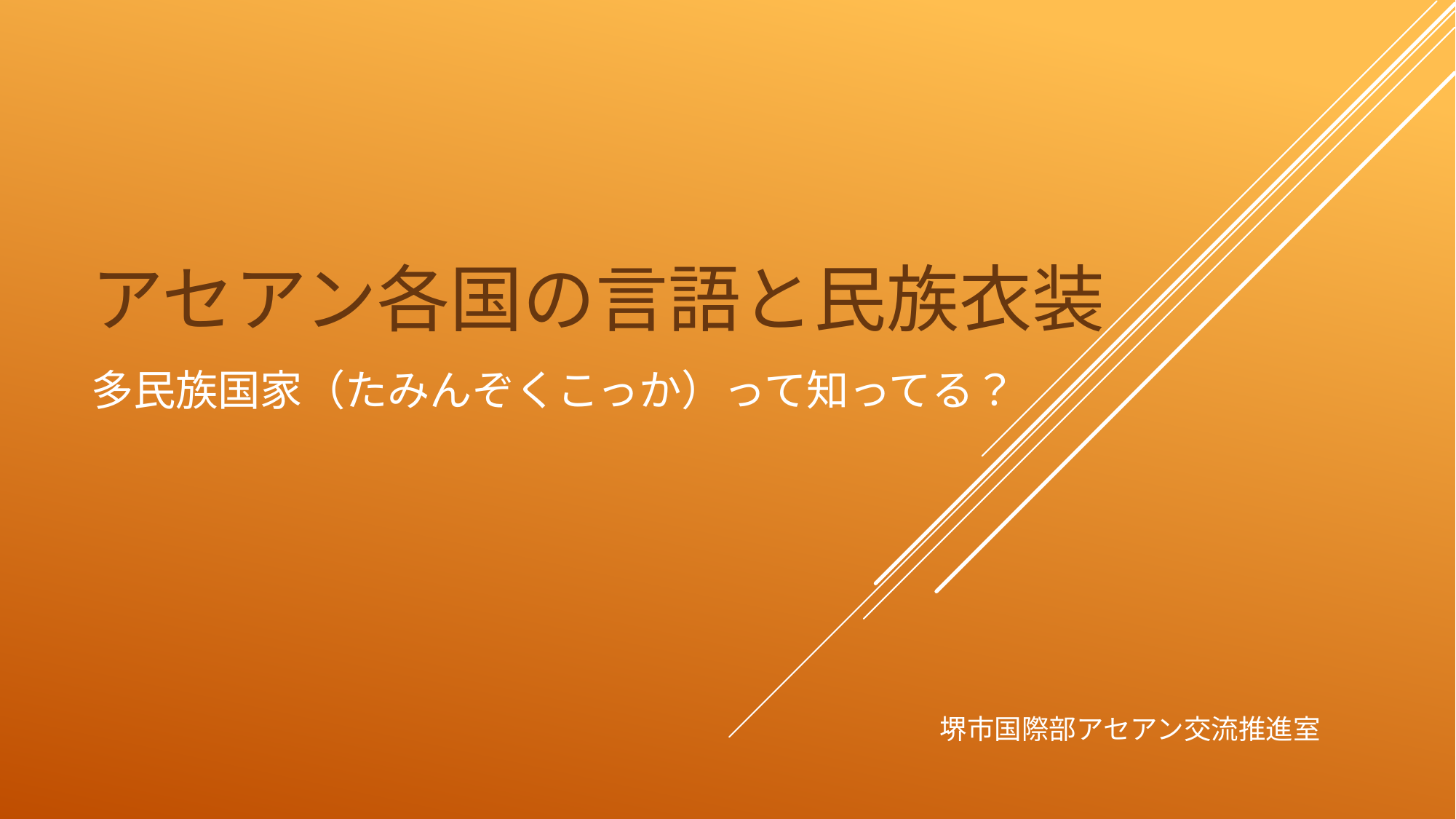

# アセアン各国の言語と民族衣装
多民族国家（たみんぞくこっか）って知ってる？
堺市国際部アセアン交流推進室